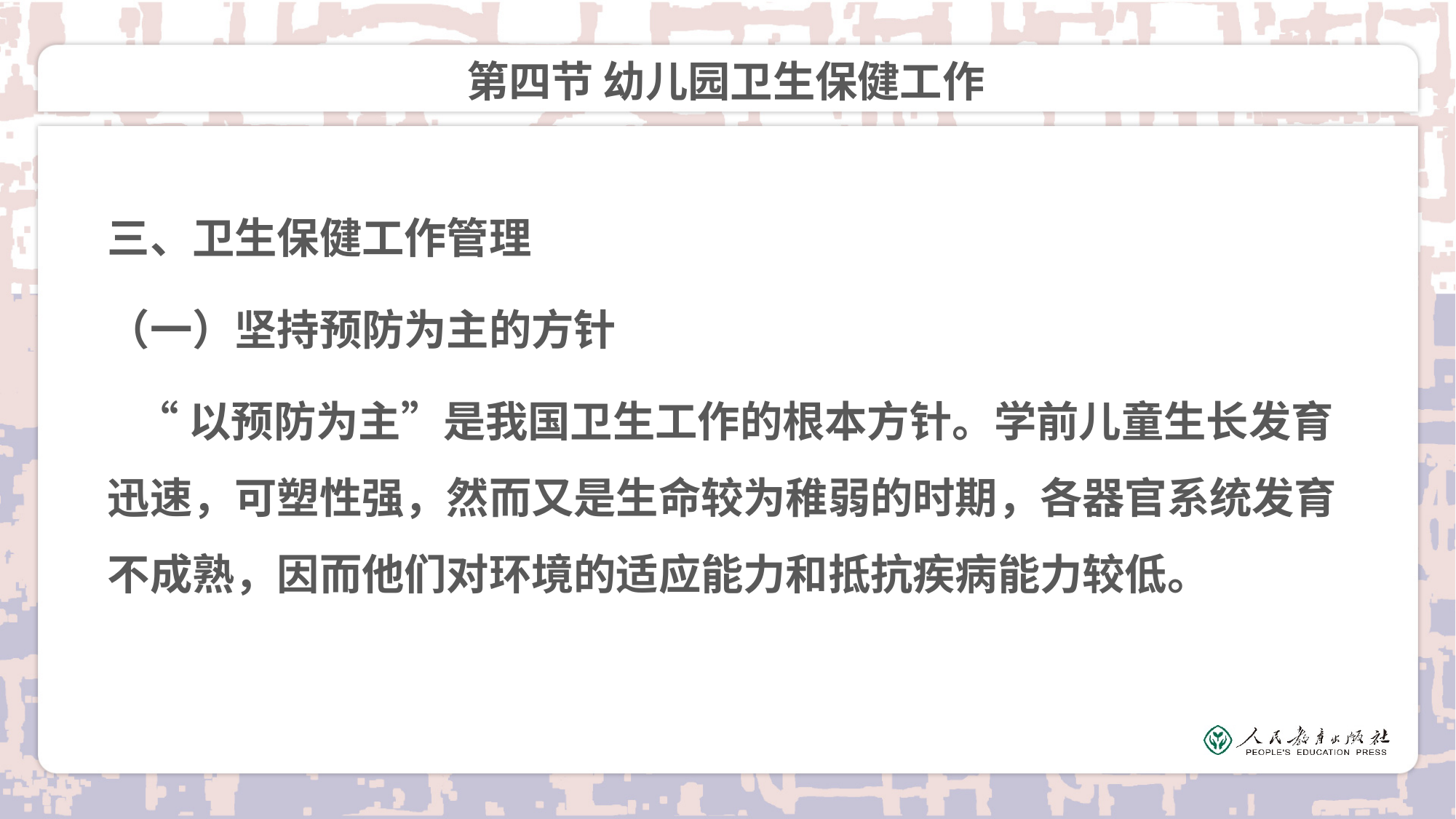

# 第四节 幼儿园卫生保健工作
三、卫生保健工作管理
（一）坚持预防为主的方针
   “以预防为主”是我国卫生工作的根本方针。学前儿童生长发育迅速，可塑性强，然而又是生命较为稚弱的时期，各器官系统发育不成熟，因而他们对环境的适应能力和抵抗疾病能力较低。